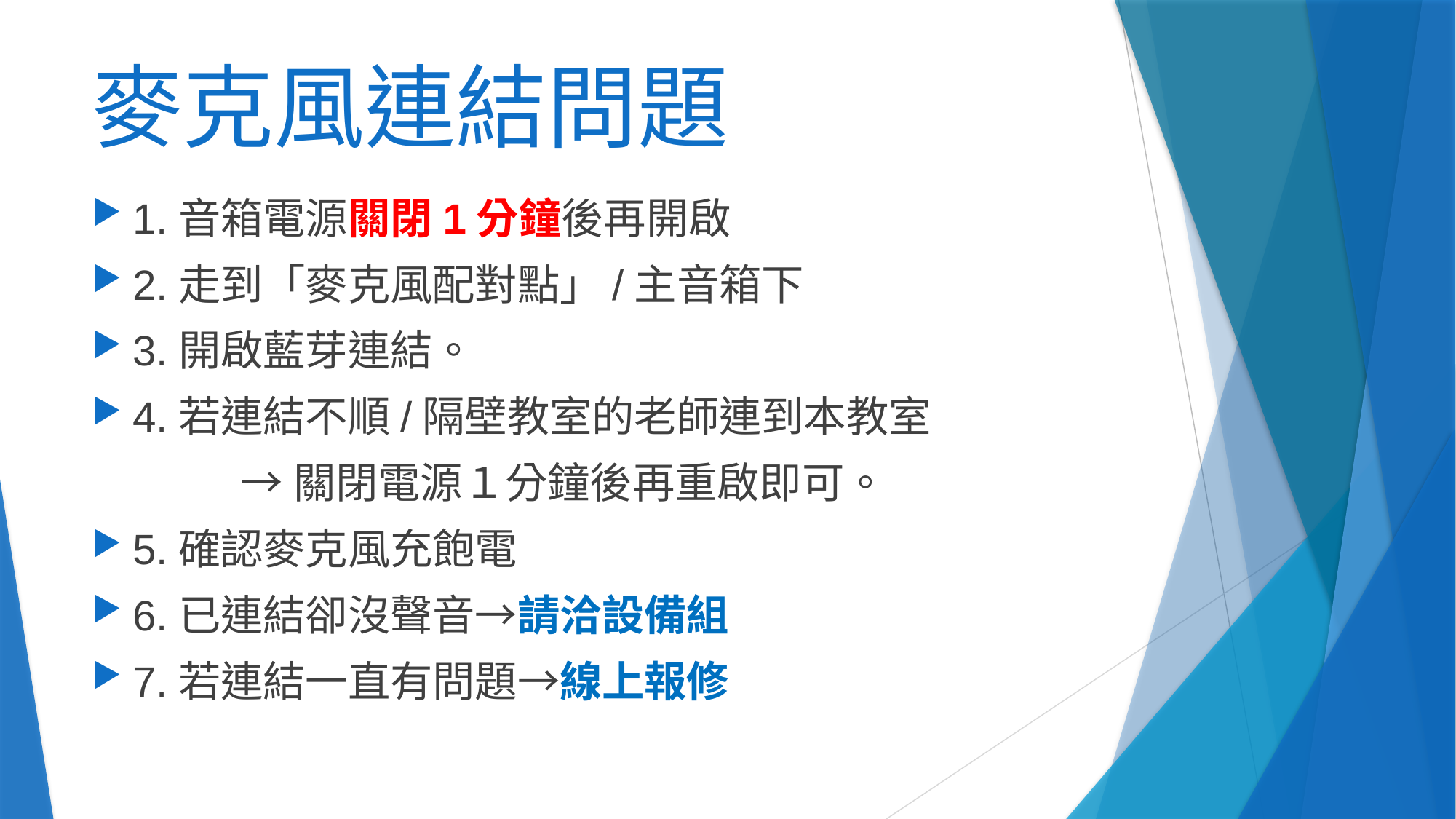

# 麥克風連結問題
1.音箱電源關閉1分鐘後再開啟
2.走到「麥克風配對點」/主音箱下
3.開啟藍芽連結。
4.若連結不順/隔壁教室的老師連到本教室
       →關閉電源１分鐘後再重啟即可。
5.確認麥克風充飽電
6.已連結卻沒聲音→請洽設備組
7.若連結一直有問題→線上報修